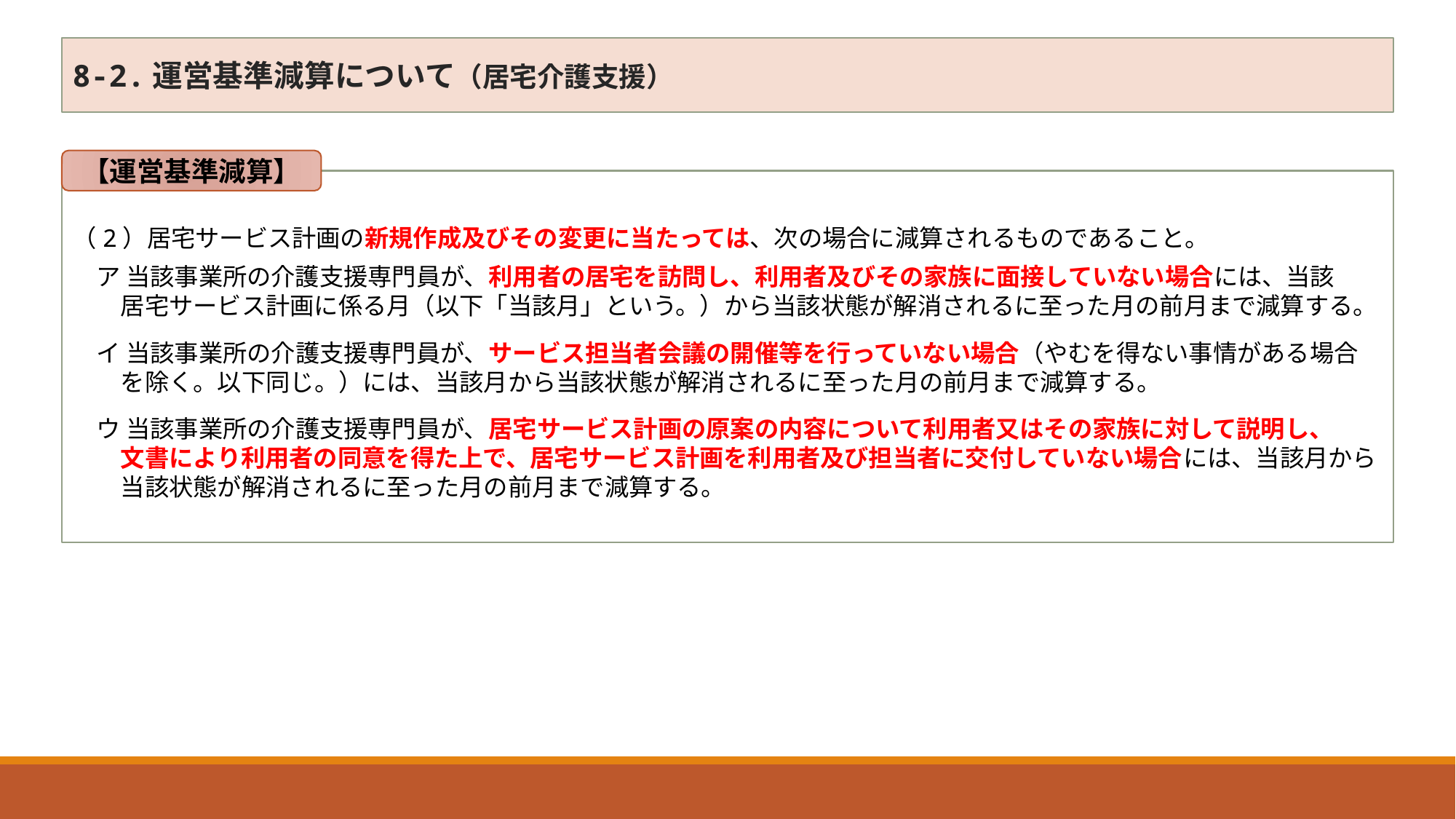

8-2.運営基準減算について（居宅介護支援）
【運営基準減算】

（2）居宅サービス計画の新規作成及びその変更に当たっては、次の場合に減算されるものであること。
　ア 当該事業所の介護支援専門員が、利用者の居宅を訪問し、利用者及びその家族に面接していない場合には、当該
　　居宅サービス計画に係る月（以下「当該月」という。）から当該状態が解消されるに至った月の前月まで減算する。
　イ 当該事業所の介護支援専門員が、サービス担当者会議の開催等を行っていない場合（やむを得ない事情がある場合
　　を除く。以下同じ。）には、当該月から当該状態が解消されるに至った月の前月まで減算する。
　ウ 当該事業所の介護支援専門員が、居宅サービス計画の原案の内容について利用者又はその家族に対して説明し、
　　文書により利用者の同意を得た上で、居宅サービス計画を利用者及び担当者に交付していない場合には、当該月から
　　当該状態が解消されるに至った月の前月まで減算する。